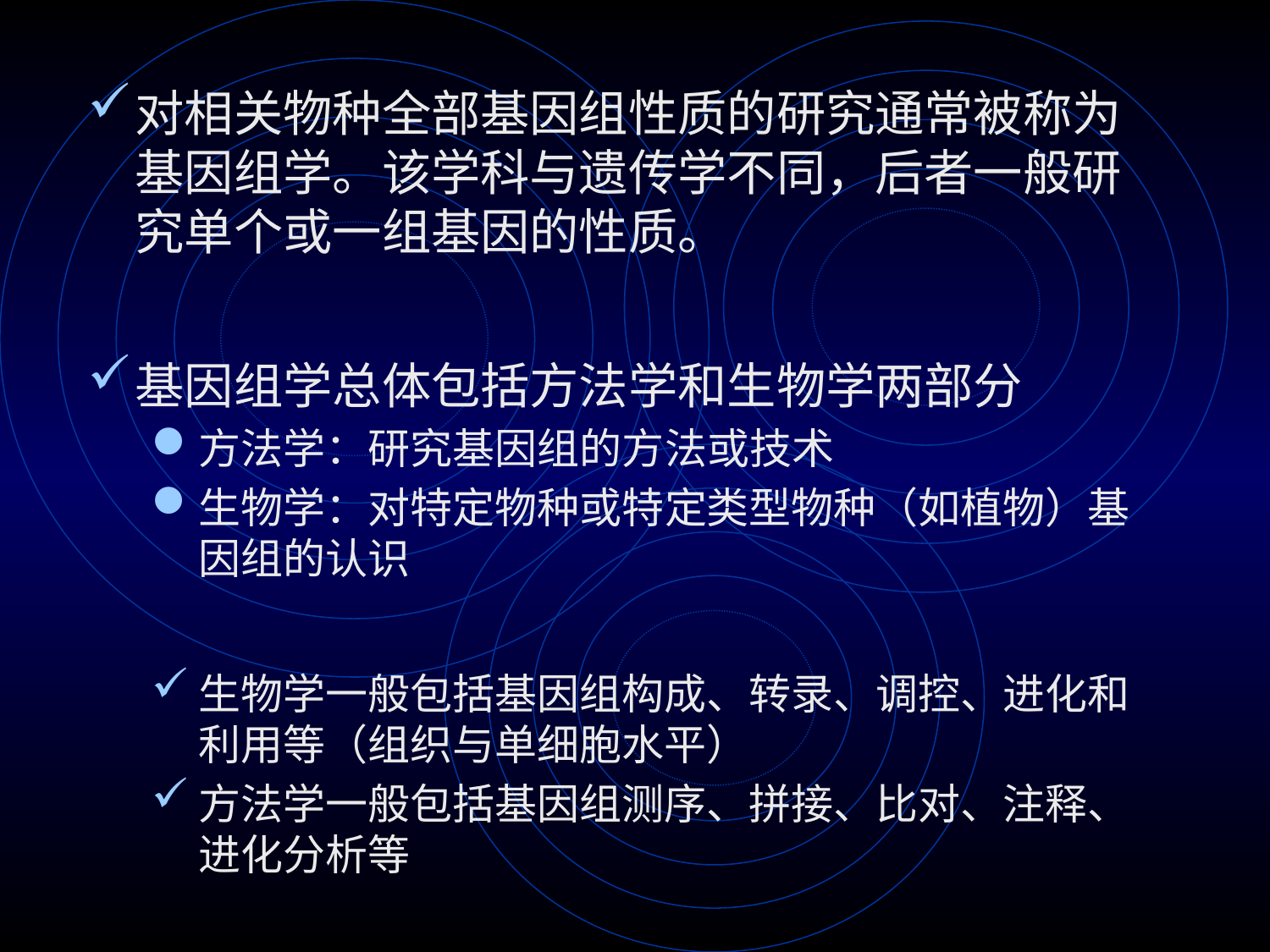

对相关物种全部基因组性质的研究通常被称为基因组学。该学科与遗传学不同，后者一般研究单个或一组基因的性质。

基因组学总体包括方法学和生物学两部分
方法学：研究基因组的方法或技术
生物学：对特定物种或特定类型物种（如植物）基因组的认识

生物学一般包括基因组构成、转录、调控、进化和利用等（组织与单细胞水平）
方法学一般包括基因组测序、拼接、比对、注释、进化分析等